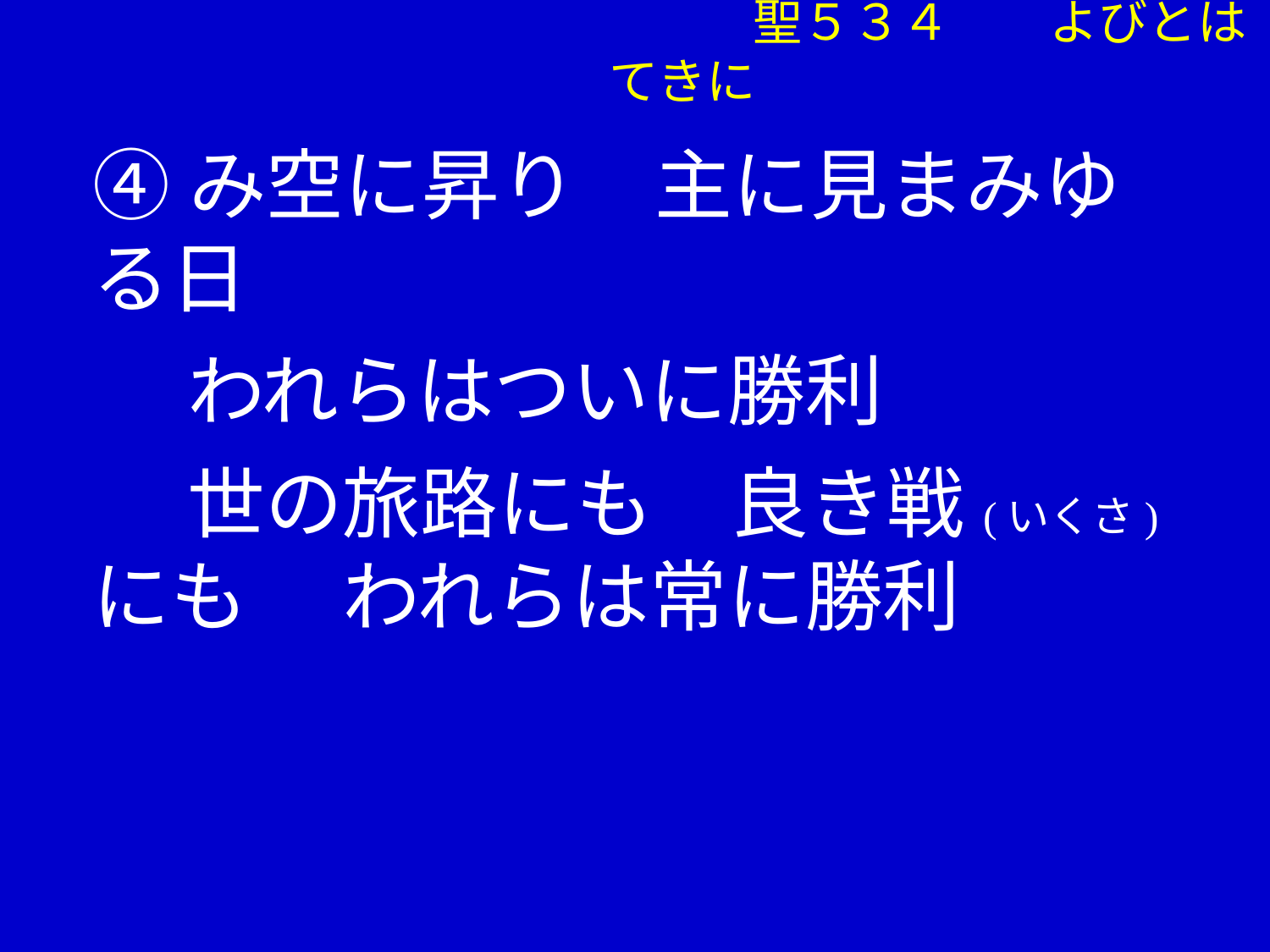

聖５３４         よびとはてきに
④み空に昇り　主に見まみゆる日
　 われらはついに勝利
　 世の旅路にも　良き戦(いくさ)にも　 われらは常に勝利